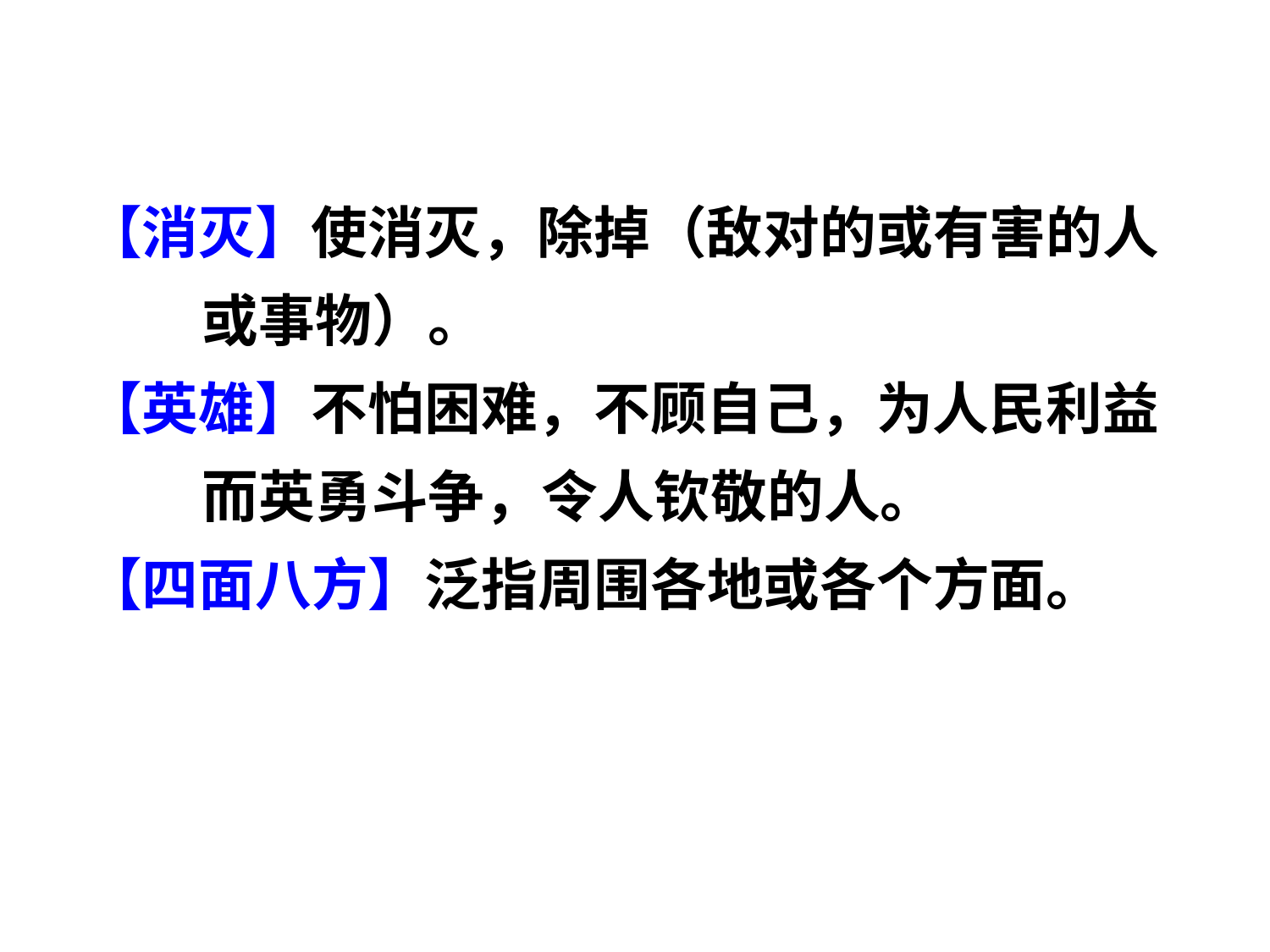

【消灭】使消灭，除掉（敌对的或有害的人
        或事物）。
【英雄】不怕困难，不顾自己，为人民利益
        而英勇斗争，令人钦敬的人。
【四面八方】泛指周围各地或各个方面。